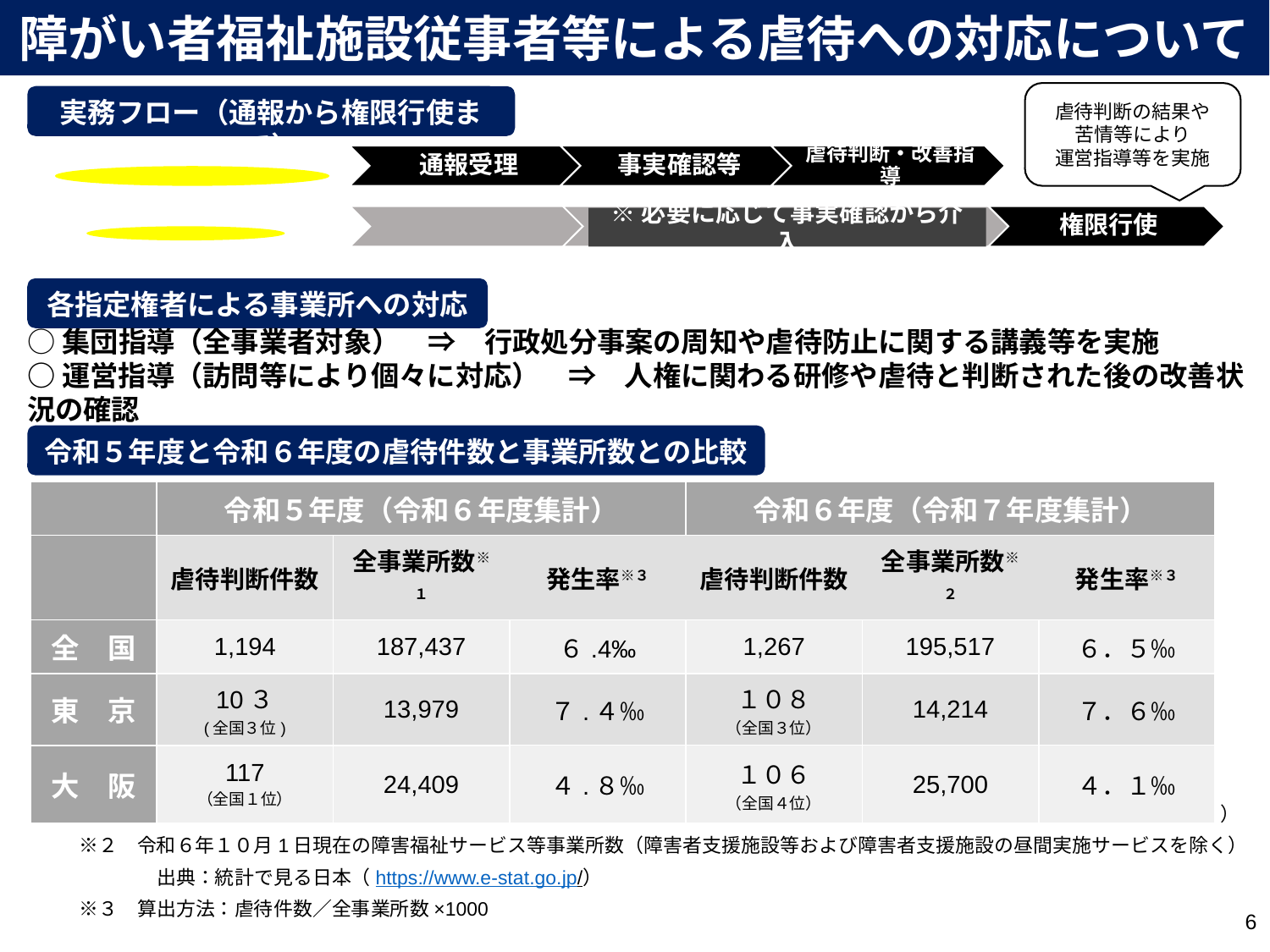

障がい者福祉施設従事者等による虐待への対応について
虐待判断の結果や
苦情等により
運営指導等を実施
実務フロー（通報から権限行使まで）
通報受理
事実確認等
虐待判断・改善指導
虐待防止センターの役割

権限行使
※必要に応じて事実確認から介入
指定権者の役割

各指定権者による事業所への対応
○集団指導（全事業者対象）　⇒　行政処分事案の周知や虐待防止に関する講義等を実施
○運営指導（訪問等により個々に対応）　⇒　人権に関わる研修や虐待と判断された後の改善状況の確認
令和５年度と令和６年度の虐待件数と事業所数との比較
|  | 令和５年度（令和６年度集計） |  |  | 令和６年度（令和７年度集計） |  |  |
| --- | --- | --- | --- | --- | --- | --- |
|  | 虐待判断件数 | 全事業所数※１ | 発生率※３ | 虐待判断件数 | 全事業所数※２ | 発生率※３ |
| 全　国 | 1,194 | 187,437 | ６.4‰ | 1,267 | 195,517 | ６．５‰ |
| 東　京 | 10３ (全国３位) | 13,979 | ７.４‰ | １０８ （全国３位） | 14,214 | ７．６‰ |
| 大　阪 | 117 （全国１位） | 24,409 | ４.８‰ | １０６ （全国４位） | 25,700 | ４．１‰ |
　　※１　令和５年10月1日現在の障害福祉サービス等事業所数（障害者支援施設等および障害者支援施設の昼間実施サービスを除く）
　　※２　令和６年１０月1日現在の障害福祉サービス等事業所数（障害者支援施設等および障害者支援施設の昼間実施サービスを除く）
　　　　　　出典：統計で見る日本（https://www.e-stat.go.jp/）
　　※３　算出方法：虐待件数／全事業所数×1000

6